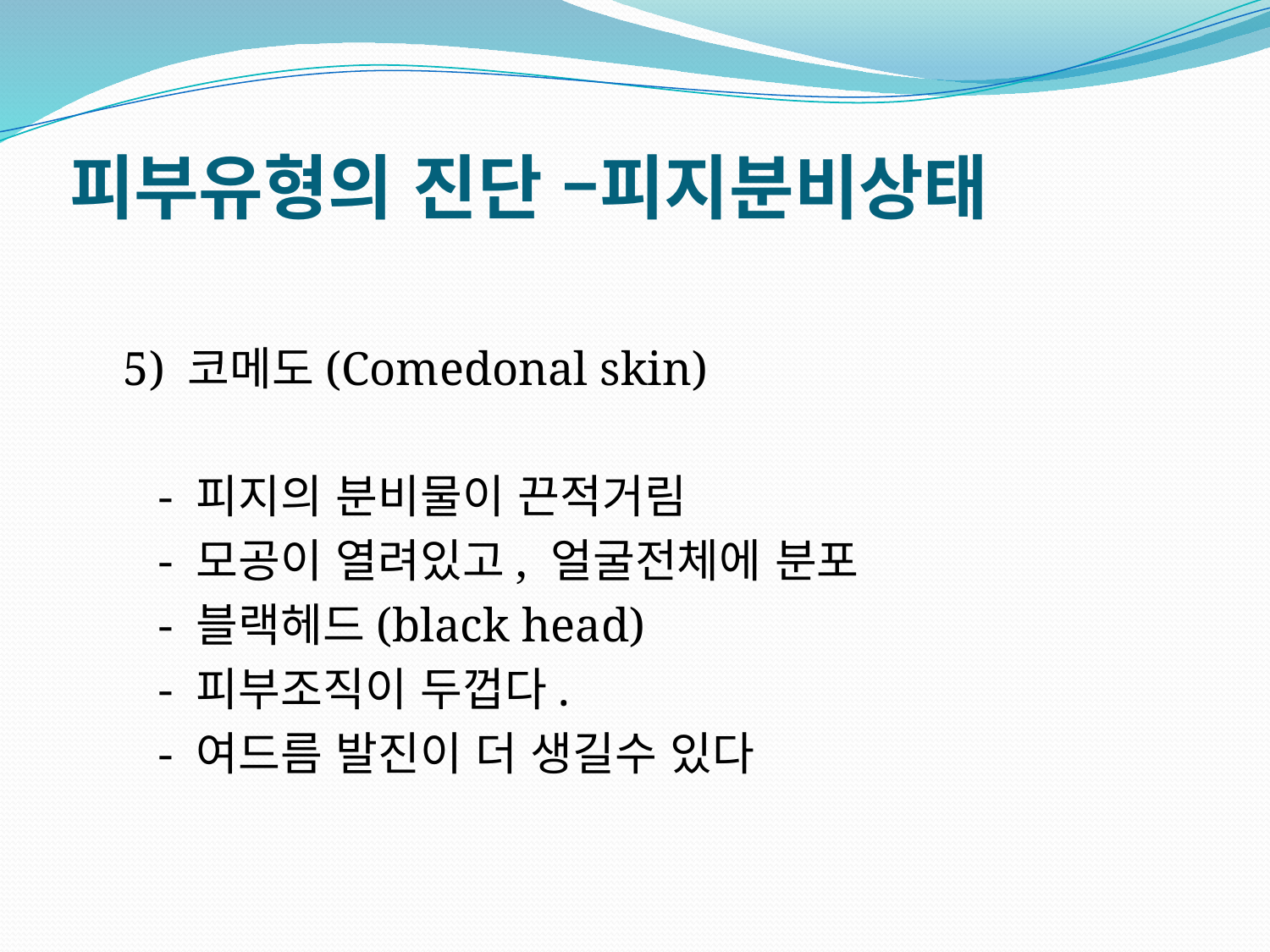

# 피부유형의 진단 –피지분비상태

    5) 코메도(Comedonal skin)

       - 피지의 분비물이 끈적거림
       - 모공이 열려있고, 얼굴전체에 분포
       - 블랙헤드(black head)
       - 피부조직이 두껍다.
       - 여드름 발진이 더 생길수 있다